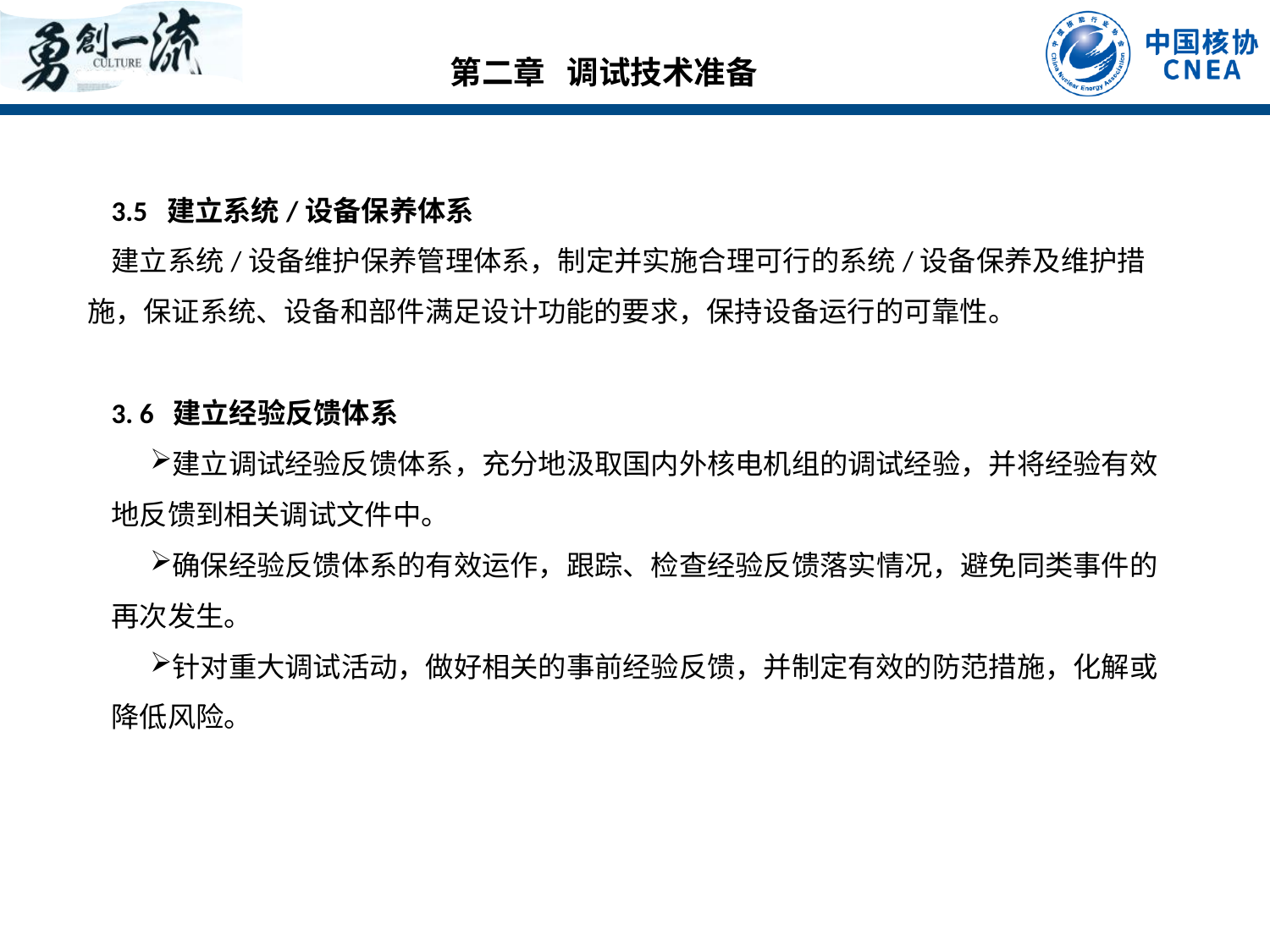

第二章   调试技术准备
3.5  建立系统/设备保养体系
建立系统/设备维护保养管理体系，制定并实施合理可行的系统/设备保养及维护措施，保证系统、设备和部件满足设计功能的要求，保持设备运行的可靠性。

3. 6  建立经验反馈体系
建立调试经验反馈体系，充分地汲取国内外核电机组的调试经验，并将经验有效地反馈到相关调试文件中。
确保经验反馈体系的有效运作，跟踪、检查经验反馈落实情况，避免同类事件的再次发生。
针对重大调试活动，做好相关的事前经验反馈，并制定有效的防范措施，化解或降低风险。